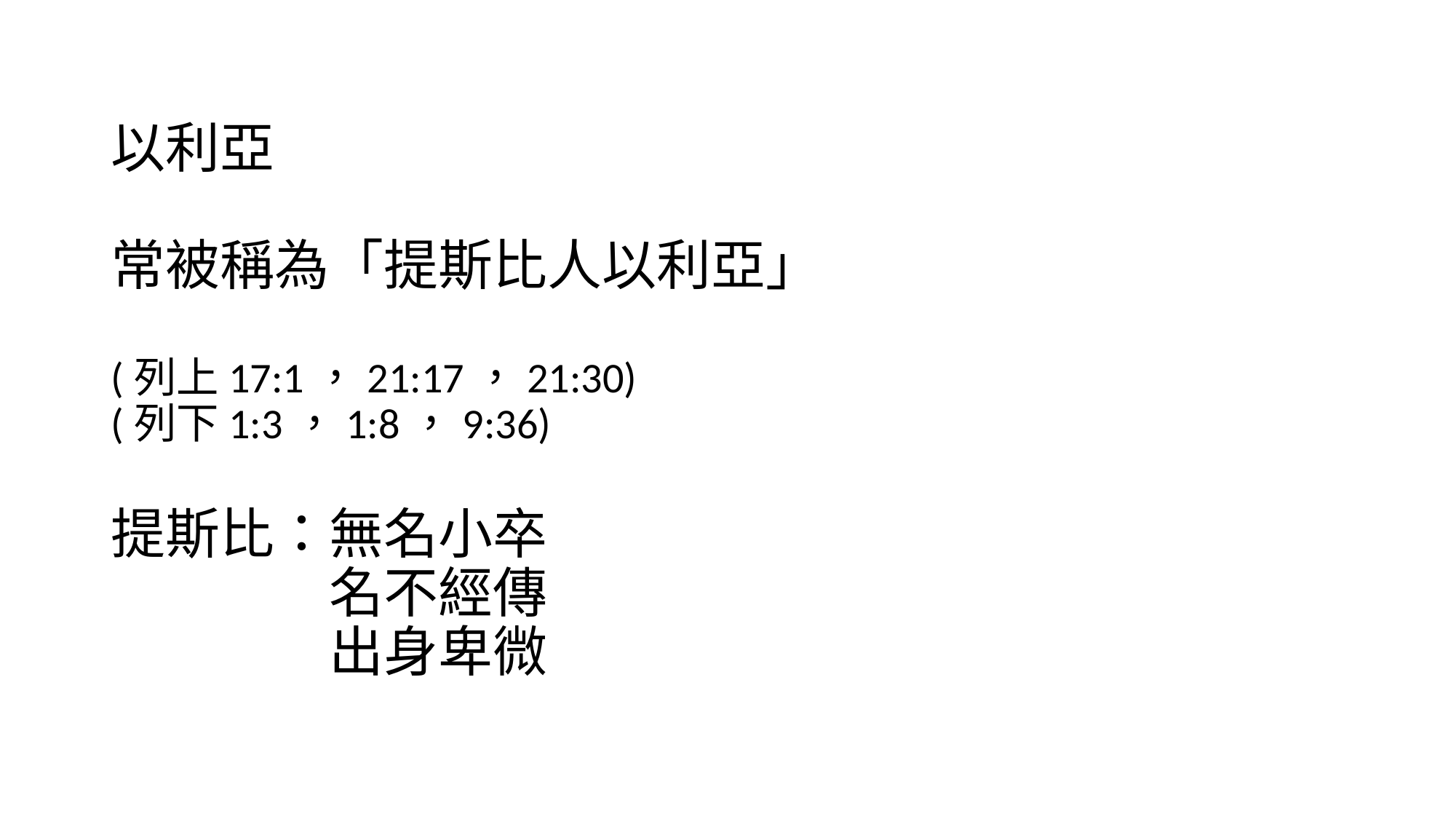

# 以利亞 常被稱為「提斯比人以利亞」 (列上17:1，21:17，21:30) (列下1:3，1:8，9:36) 提斯比：無名小卒 名不經傳 出身卑微